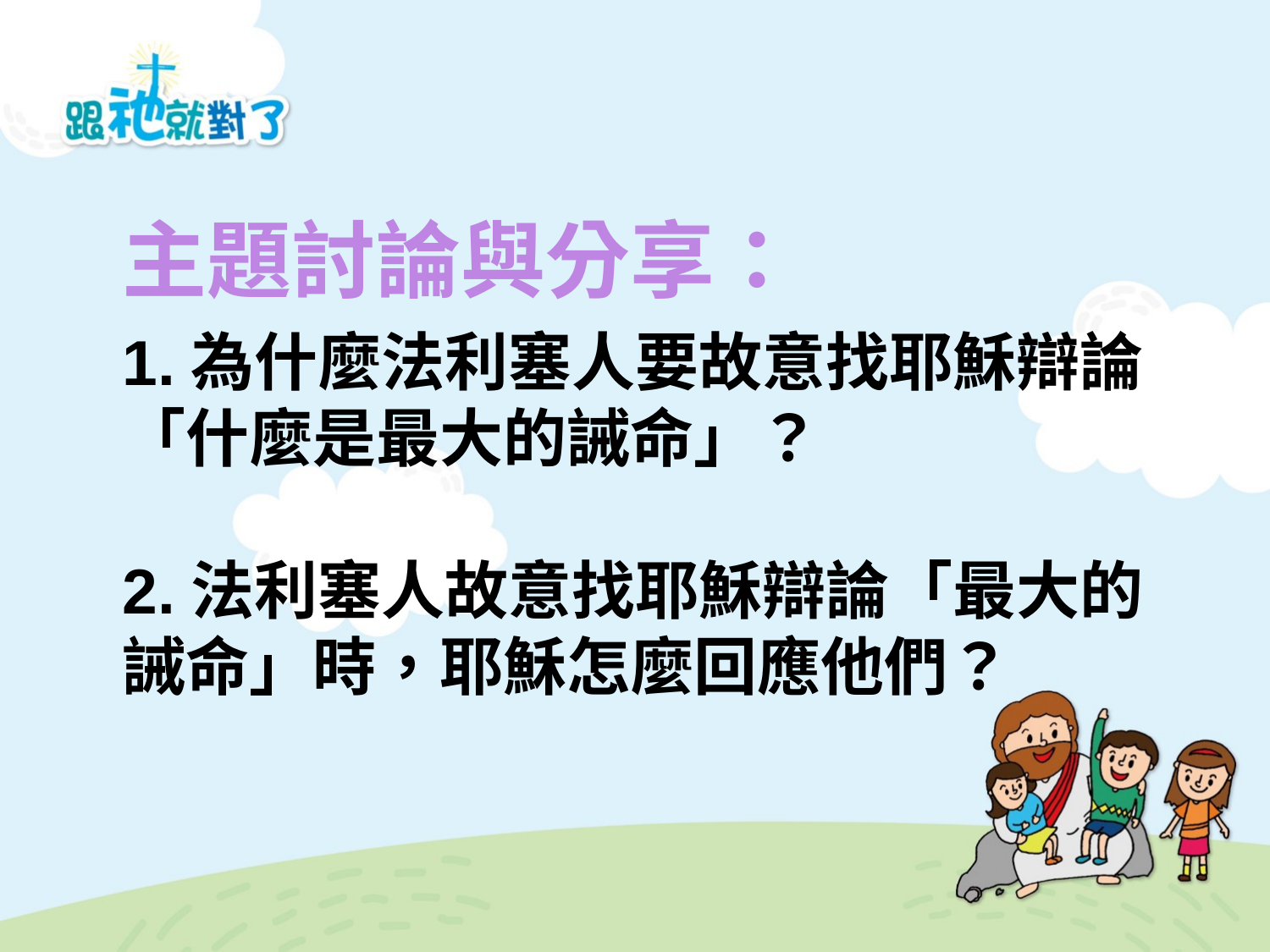

主題討論與分享：
1.為什麼法利塞人要故意找耶穌辯論「什麼是最大的誡命」？

2.法利塞人故意找耶穌辯論「最大的誡命」時，耶穌怎麼回應他們？